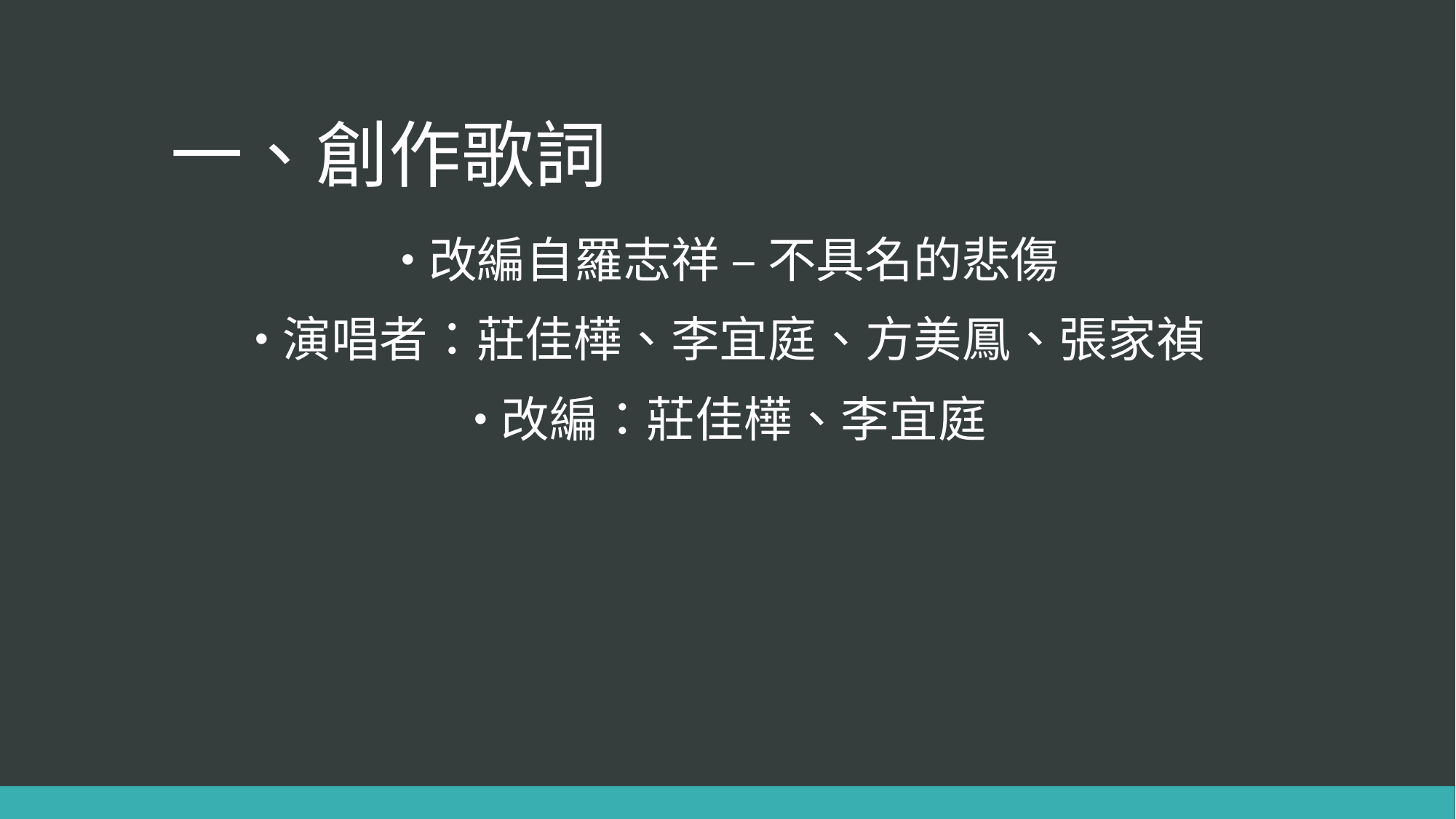

# 一、創作歌詞
改編自羅志祥 – 不具名的悲傷
演唱者：莊佳樺、李宜庭、方美鳳、張家禎
改編：莊佳樺、李宜庭